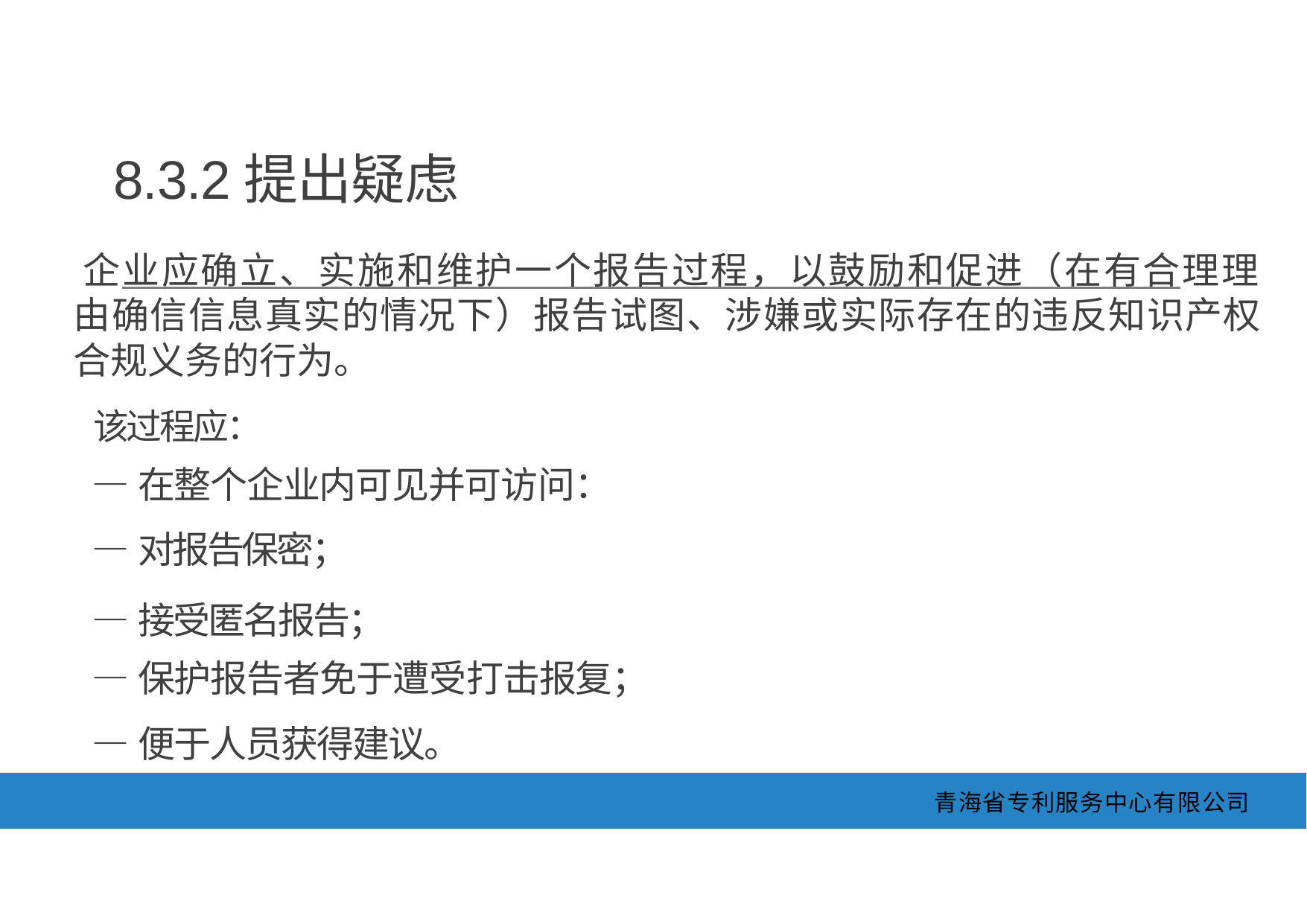

8.3.2提出疑虑

企业应确立、实施和维护一个报告过程，以鼓励和促进（在有合理理 由确信信息真实的情况下）报告试图、涉嫌或实际存在的违反知识产权 合规义务的行为。
该过程应：
—在整个企业内可见并可访问：
—对报告保密；
—接受匿名报告；
—保护报告者免于遭受打击报复；
—便于人员获得建议。

青海省专利服务中心有限公司